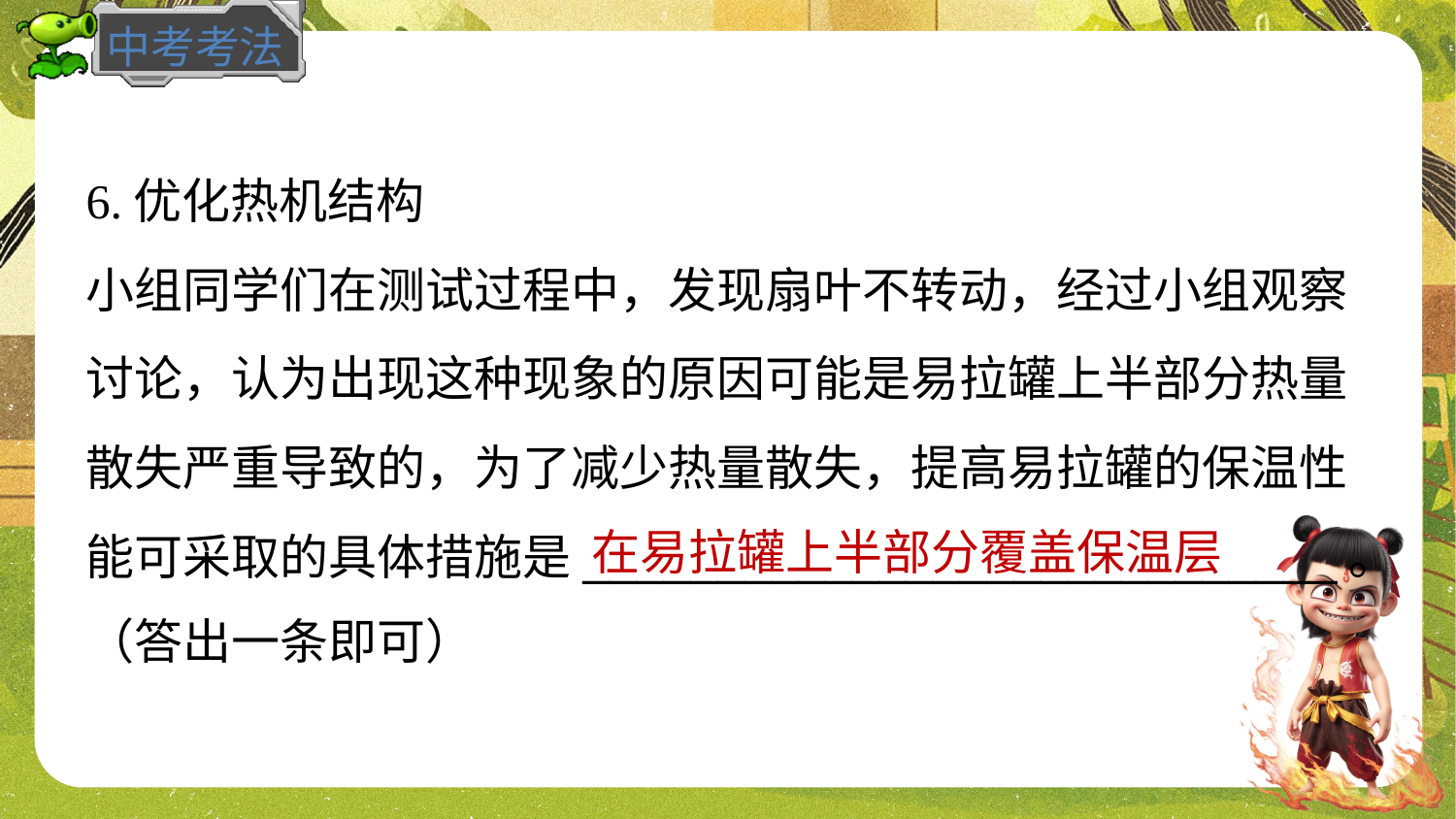

6.优化热机结构
小组同学们在测试过程中，发现扇叶不转动，经过小组观察
讨论，认为出现这种现象的原因可能是易拉罐上半部分热量
散失严重导致的，为了减少热量散失，提高易拉罐的保温性
能可采取的具体措施是____________________________。
（答出一条即可）
在易拉罐上半部分覆盖保温层